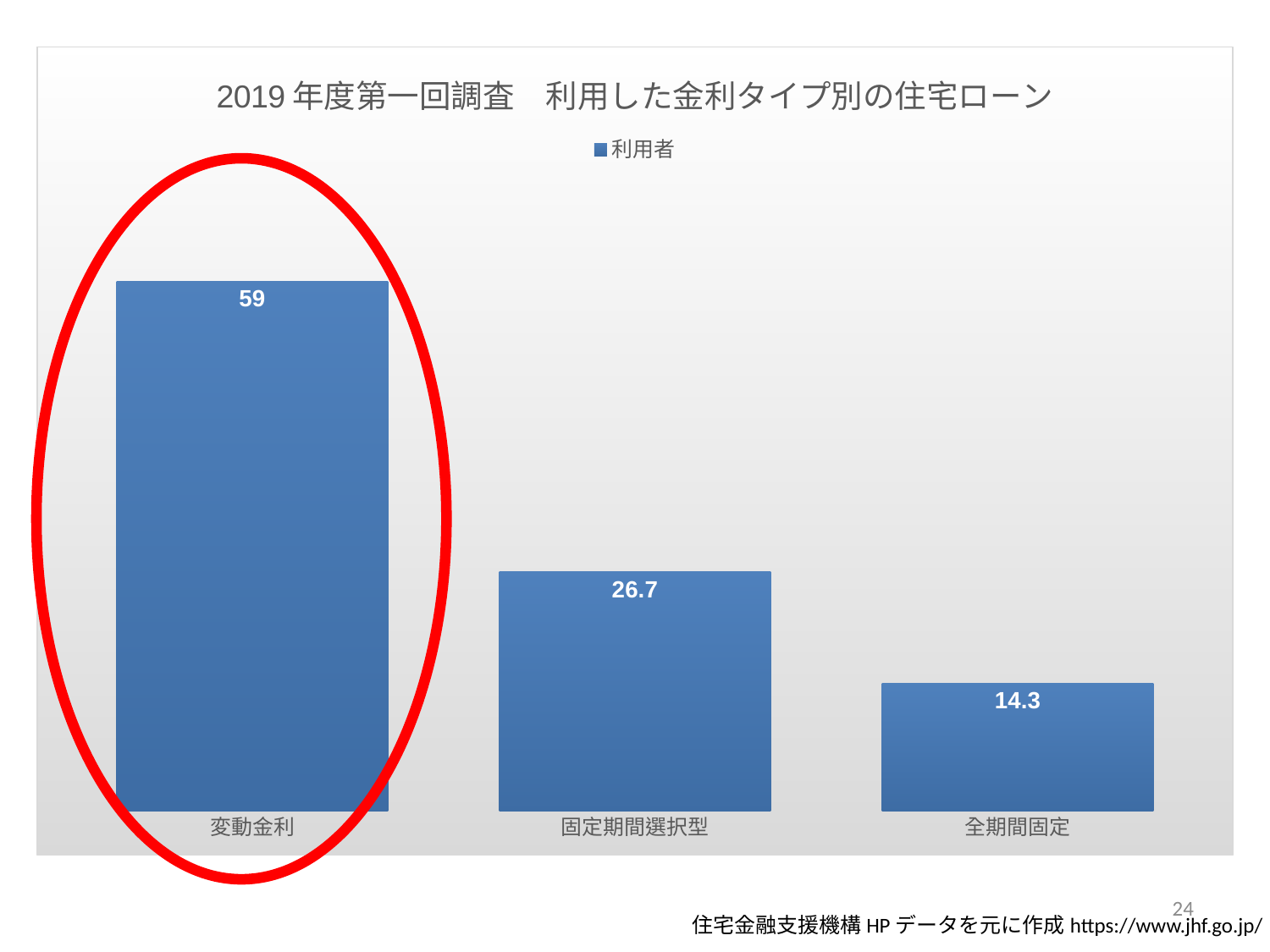

### Chart: 2019年度第一回調査　利用した金利タイプ別の住宅ローン

| Category | 利用者 |
|---|---|
| 変動金利 | 59.0 |
| 固定期間選択型 | 26.7 |
| 全期間固定 | 14.3 |
24
住宅金融支援機構HPデータを元に作成https://www.jhf.go.jp/